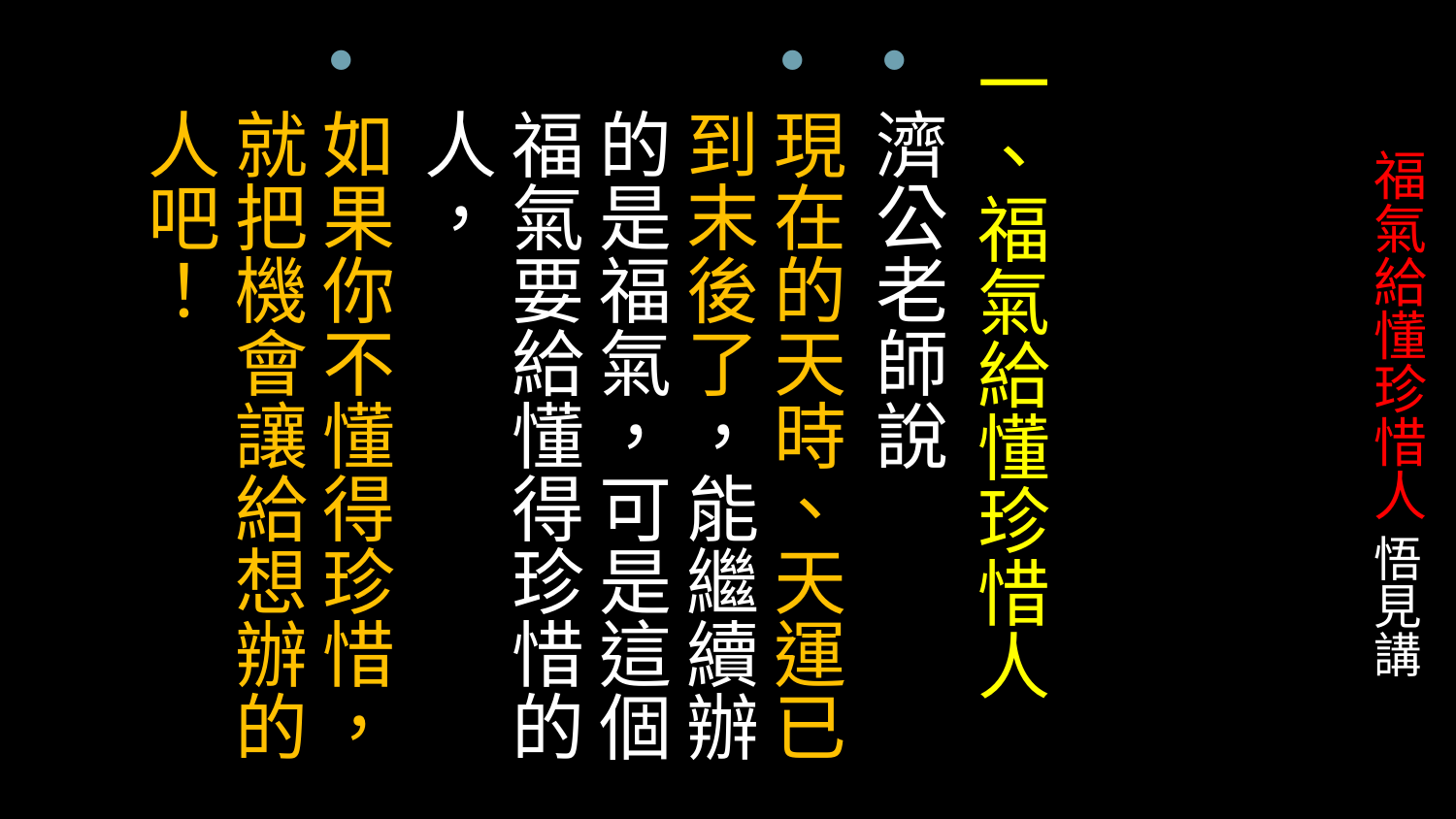

一、福氣給懂珍惜人
濟公老師說
現在的天時、天運已到末後了，能繼續辦的是福氣，可是這個福氣要給懂得珍惜的人，
如果你不懂得珍惜，就把機會讓給想辦的人吧！

# 福氣給懂珍惜人 悟見講